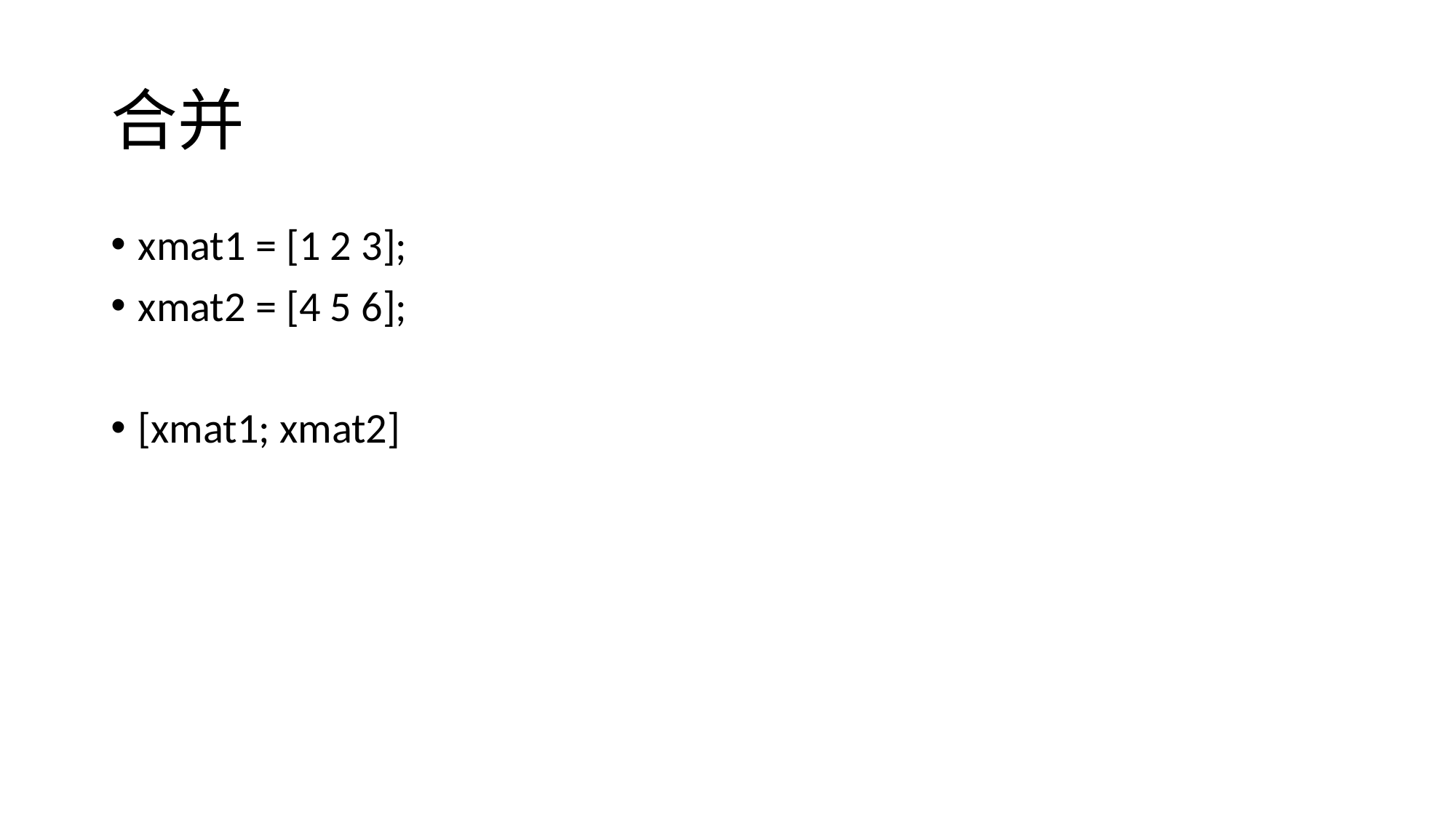

# 合并
xmat1 = [1 2 3];
xmat2 = [4 5 6];

[xmat1; xmat2]